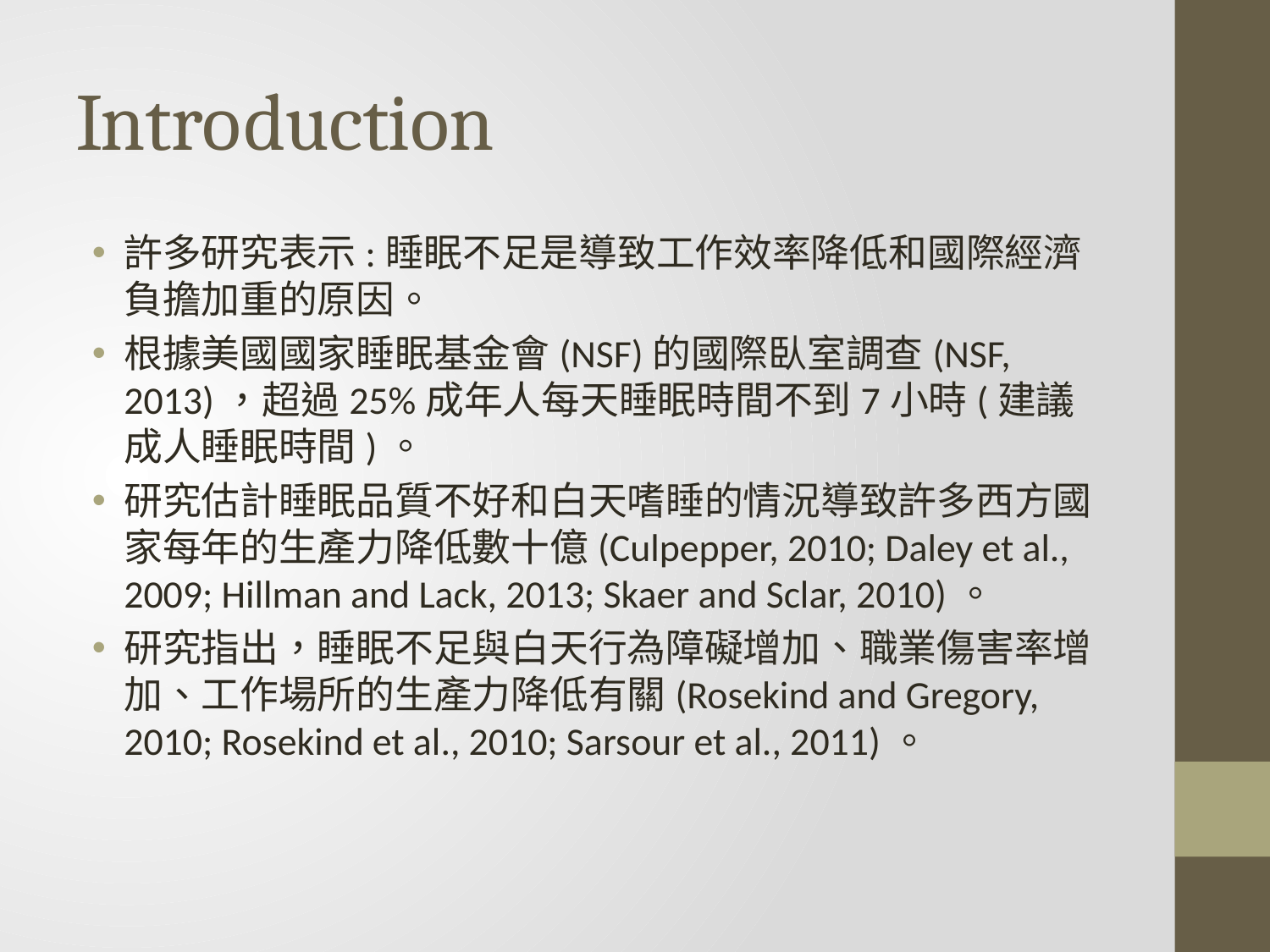

# Introduction
許多研究表示:睡眠不足是導致工作效率降低和國際經濟負擔加重的原因。
根據美國國家睡眠基金會(NSF)的國際臥室調查(NSF, 2013)，超過25%成年人每天睡眠時間不到7小時(建議成人睡眠時間)。
研究估計睡眠品質不好和白天嗜睡的情況導致許多西方國家每年的生產力降低數十億(Culpepper, 2010; Daley et al., 2009; Hillman and Lack, 2013; Skaer and Sclar, 2010)。
研究指出，睡眠不足與白天行為障礙增加、職業傷害率增加、工作場所的生產力降低有關(Rosekind and Gregory, 2010; Rosekind et al., 2010; Sarsour et al., 2011)。